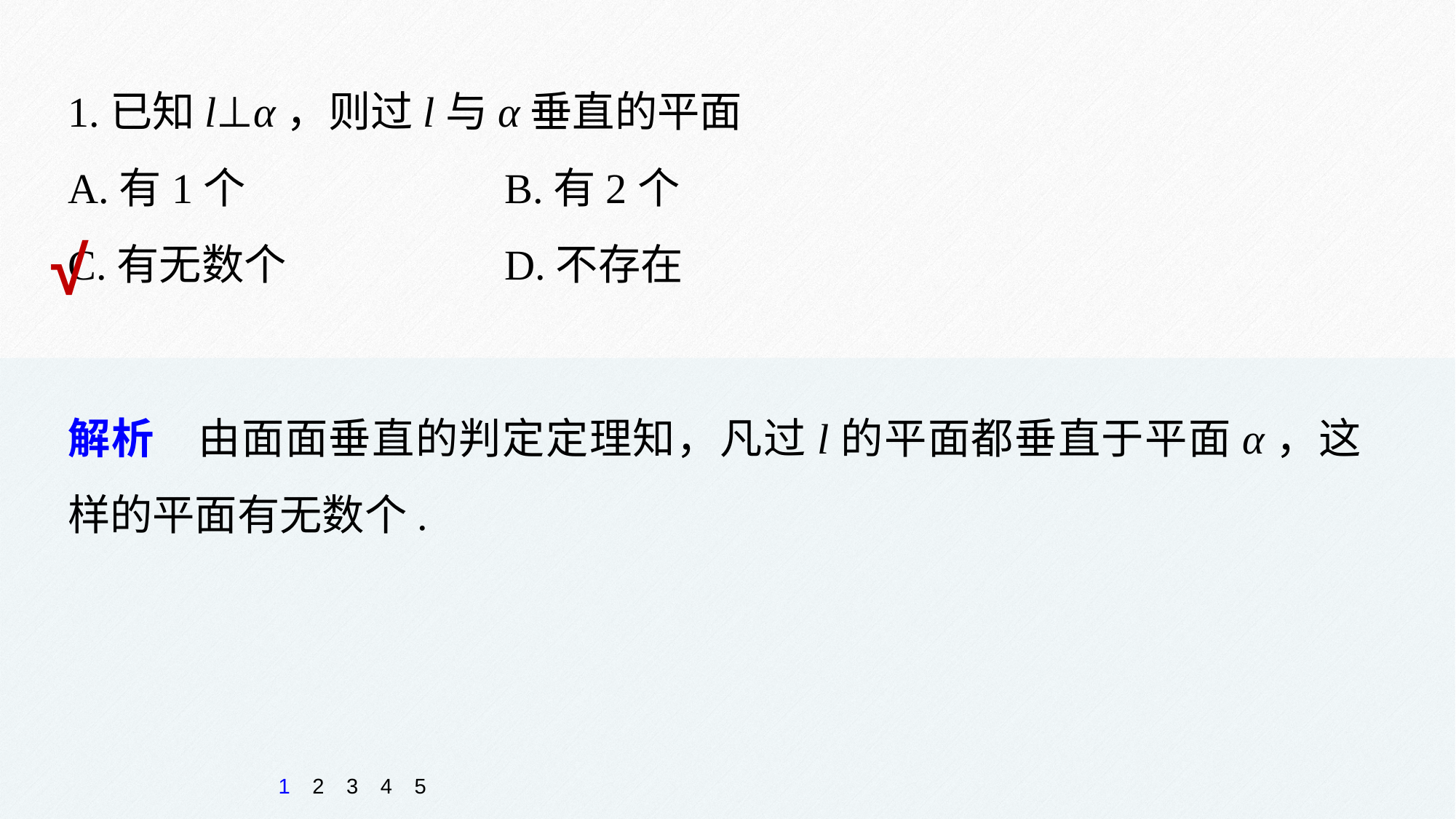

1.已知l⊥α，则过l与α垂直的平面
A.有1个  			B.有2个
C.有无数个  			D.不存在
√
解析　由面面垂直的判定定理知，凡过l的平面都垂直于平面α，这样的平面有无数个.
1
2
3
4
5